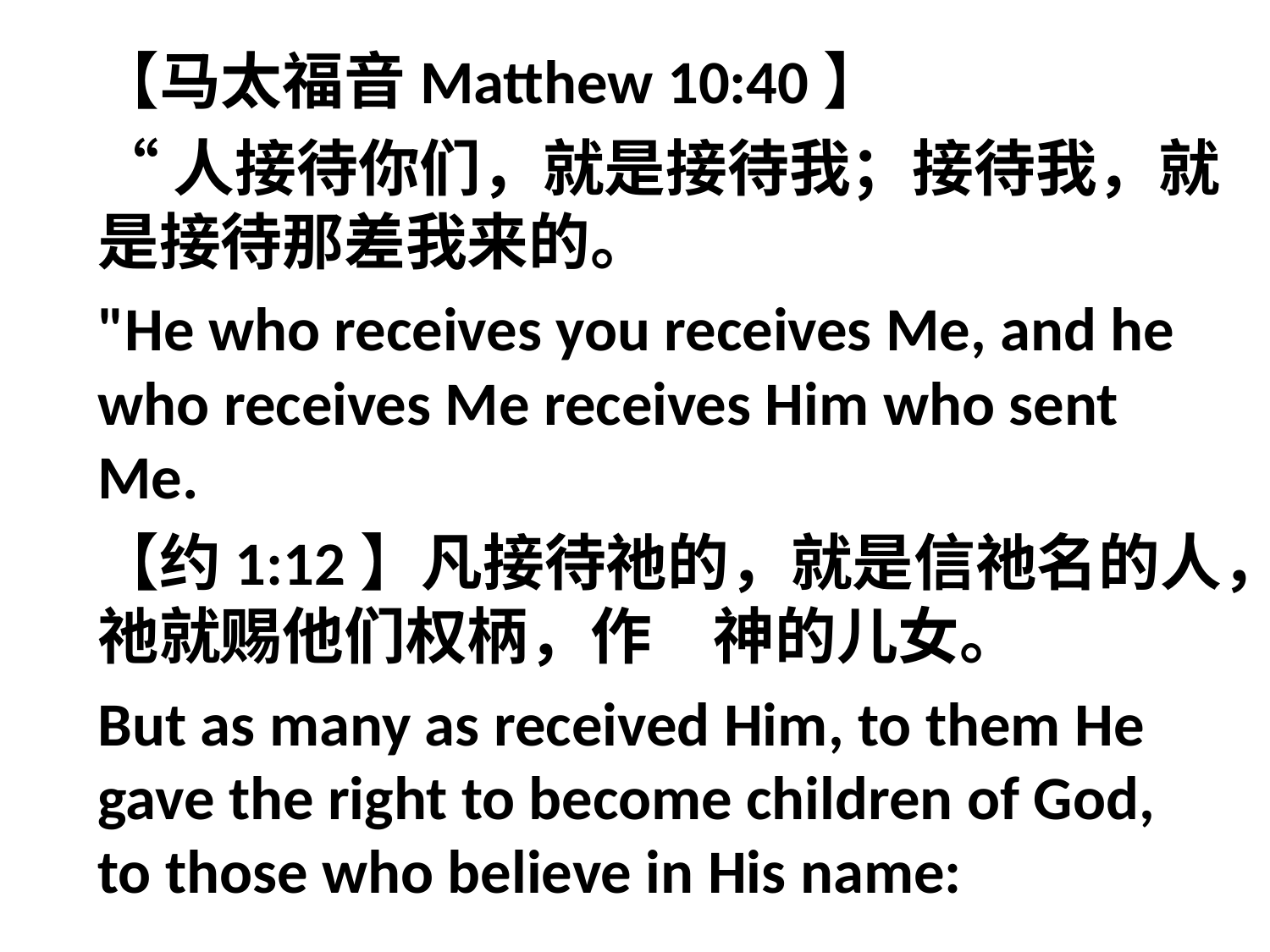

【马太福音Matthew 10:40】
“人接待你们，就是接待我；接待我，就是接待那差我来的。
"He who receives you receives Me, and he who receives Me receives Him who sent Me.
【约1:12】凡接待祂的，就是信祂名的人，祂就赐他们权柄，作　神的儿女。
But as many as received Him, to them He gave the right to become children of God, to those who believe in His name: